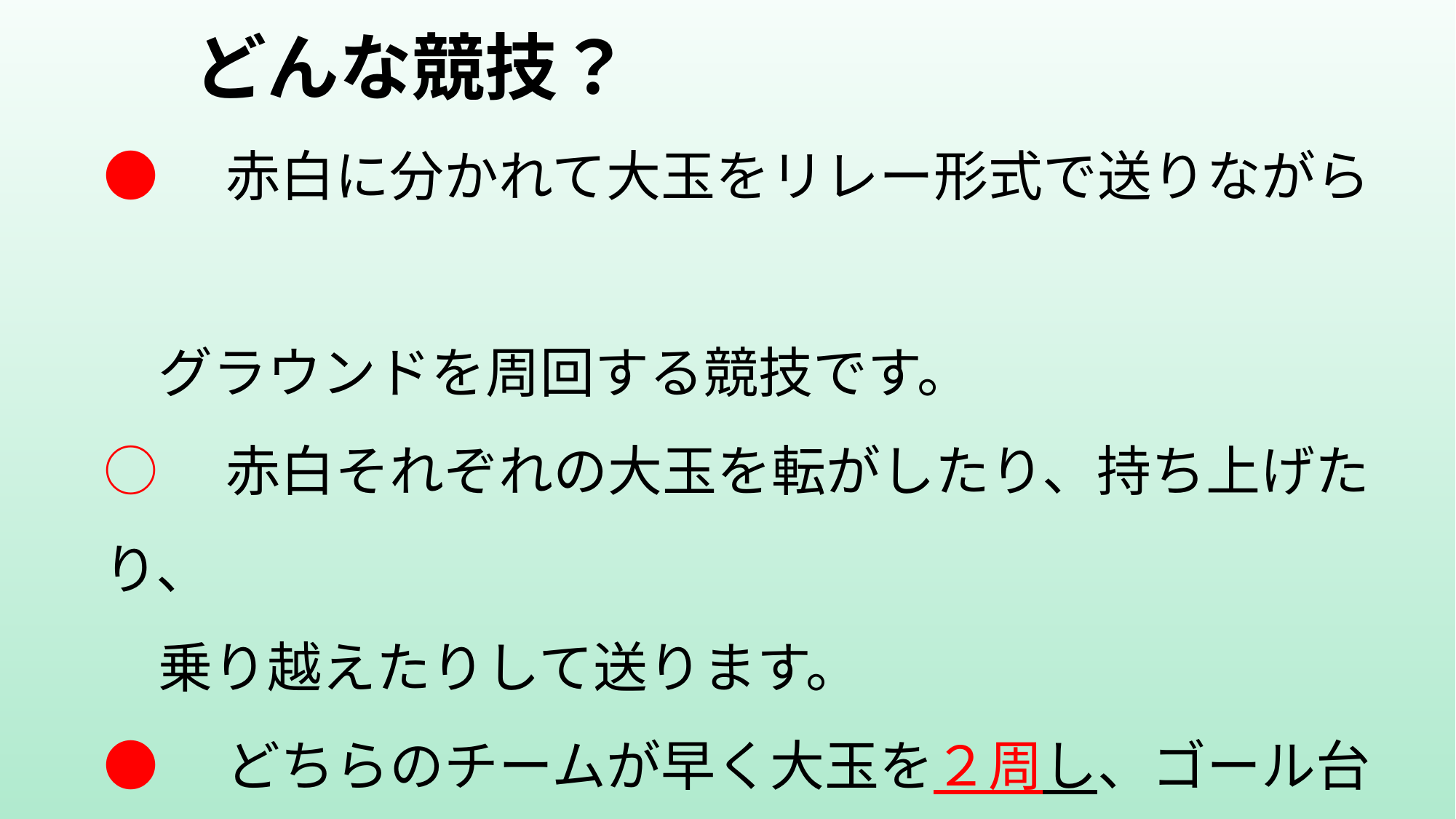

どんな競技？
●　赤白に分かれて大玉をリレー形式で送りながら
　グラウンドを周回する競技です。
○　赤白それぞれの大玉を転がしたり、持ち上げたり、
　乗り越えたりして送ります。
●　どちらのチームが早く大玉を２周し、ゴール台に
　乗せられるかを競います。
○　スタート位置を児童席側と本部席側に分けます。